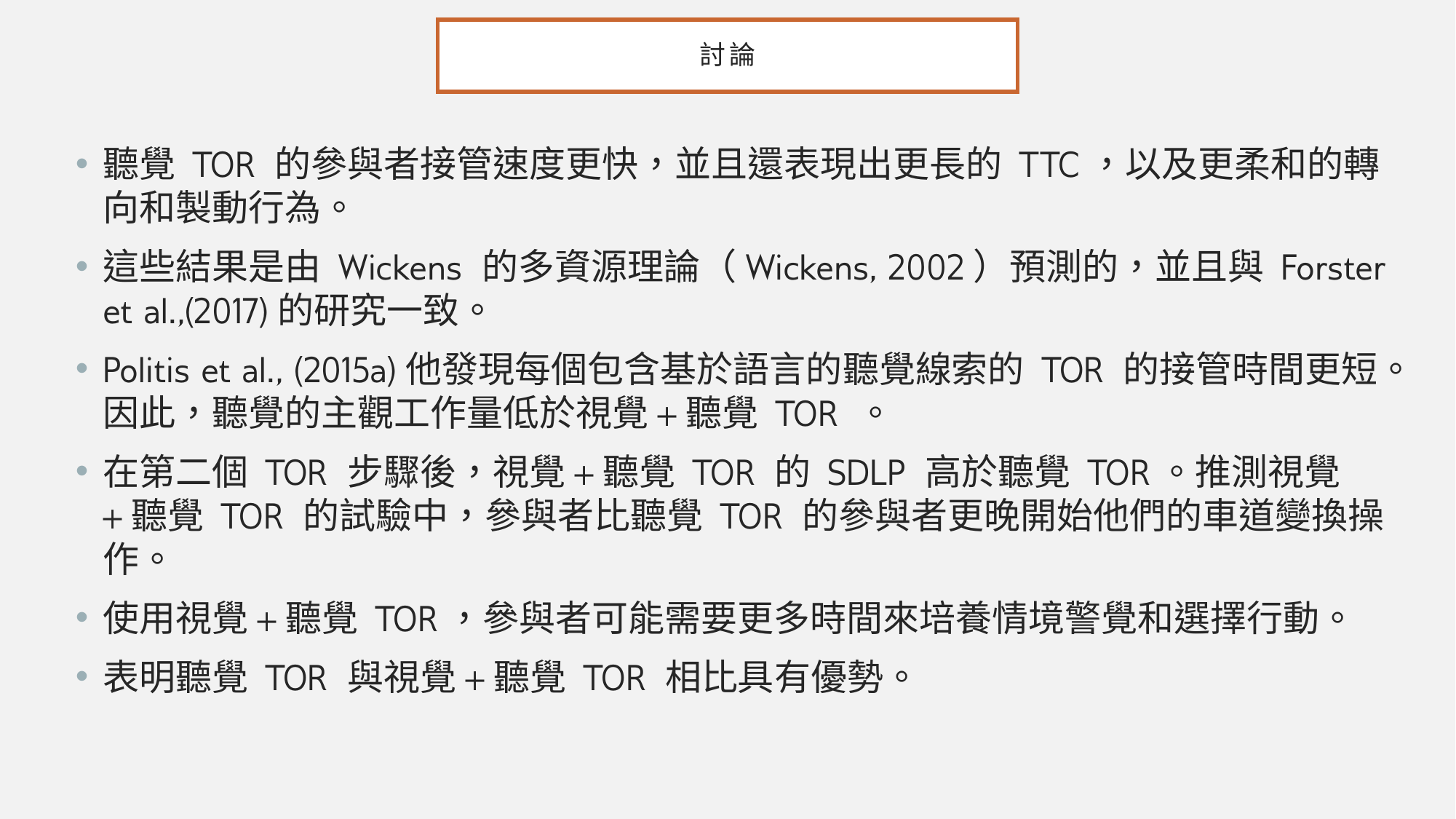

# 討論
聽覺 TOR 的參與者接管速度更快，並且還表現出更長的 TTC，以及更柔和的轉向和製動行為。
這些結果是由 Wickens 的多資源理論（Wickens, 2002）預測的，並且與 Forster et al.,(2017)的研究一致。
Politis et al., (2015a)他發現每個包含基於語言的聽覺線索的 TOR 的接管時間更短。因此，聽覺的主觀工作量低於視覺+聽覺 TOR 。
在第二個 TOR 步驟後，視覺+聽覺 TOR 的 SDLP 高於聽覺 TOR。推測視覺+聽覺 TOR 的試驗中，參與者比聽覺 TOR 的參與者更晚開始他們的車道變換操作。
使用視覺+聽覺 TOR，參與者可能需要更多時間來培養情境警覺和選擇行動。
表明聽覺 TOR 與視覺+聽覺 TOR 相比具有優勢。